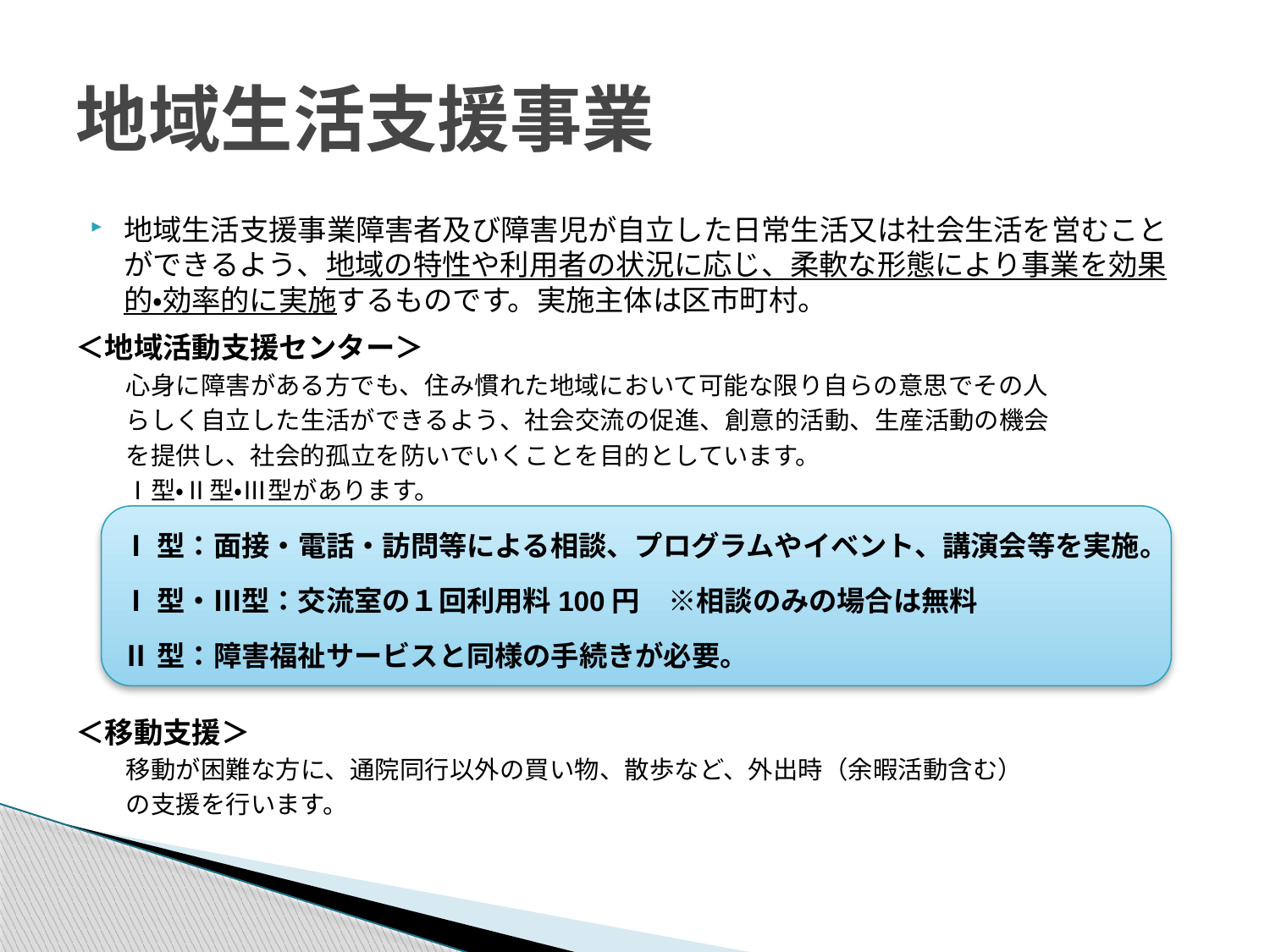

# 地域生活支援事業
地域生活支援事業障害者及び障害児が自立した日常生活又は社会生活を営むことができるよう、地域の特性や利用者の状況に応じ、柔軟な形態により事業を効果的・効率的に実施するものです。実施主体は区市町村。
＜地域活動支援センター＞
　　心身に障害がある方でも、住み慣れた地域において可能な限り自らの意思でその人
　　らしく自立した生活ができるよう、社会交流の促進、創意的活動、生産活動の機会
　　を提供し、社会的孤立を防いでいくことを目的としています。
　　Ⅰ型・Ⅱ型・Ⅲ型があります。

＜移動支援＞
　　移動が困難な方に、通院同行以外の買い物、散歩など、外出時（余暇活動含む）
　　の支援を行います。
Ⅰ型：面接・電話・訪問等による相談、プログラムやイベント、講演会等を実施。
Ⅰ型・Ⅲ型：交流室の１回利用料100円　※相談のみの場合は無料
Ⅱ型：障害福祉サービスと同様の手続きが必要。